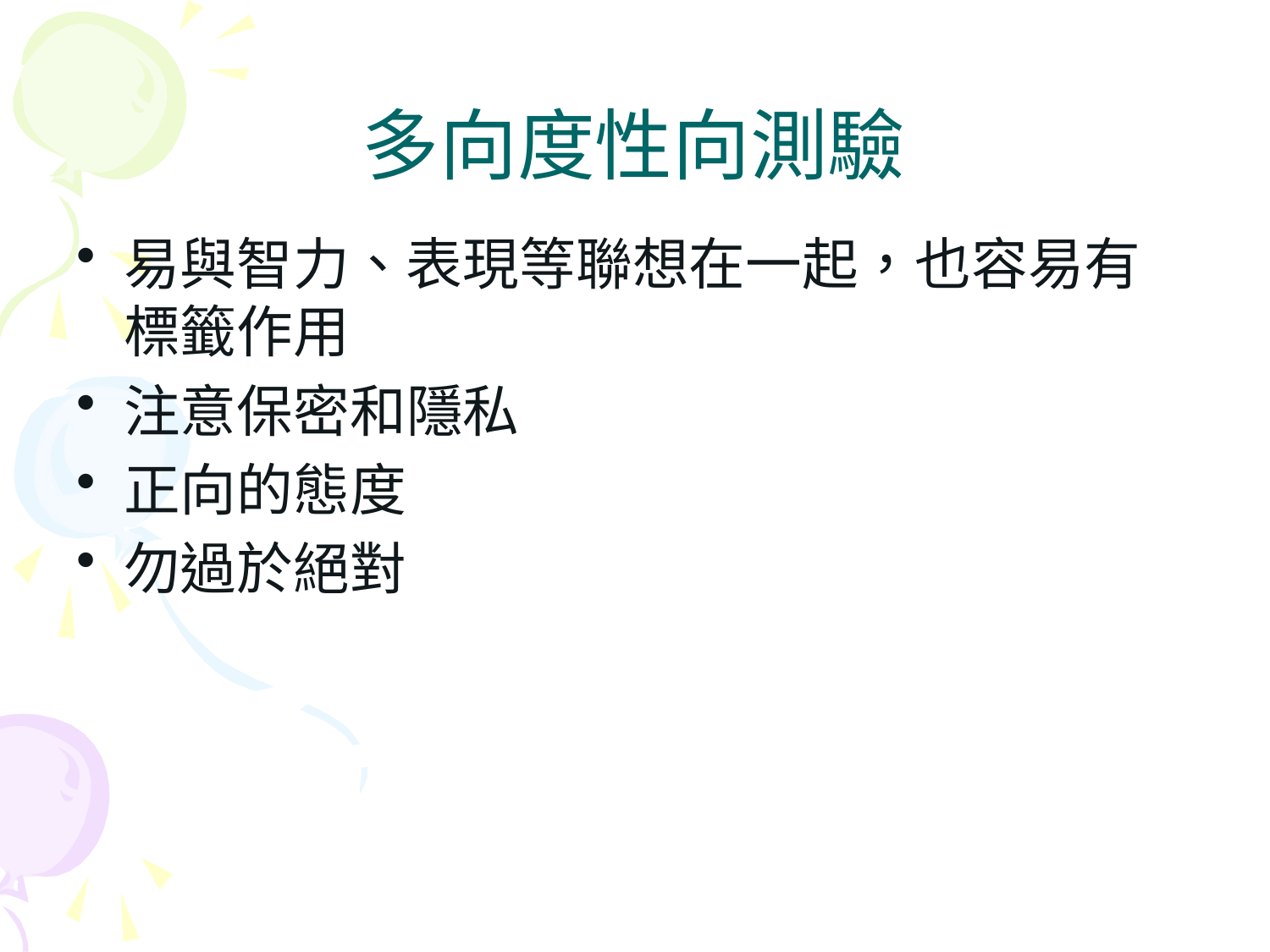

# 多向度性向測驗
易與智力、表現等聯想在一起，也容易有標籤作用
注意保密和隱私
正向的態度
勿過於絕對